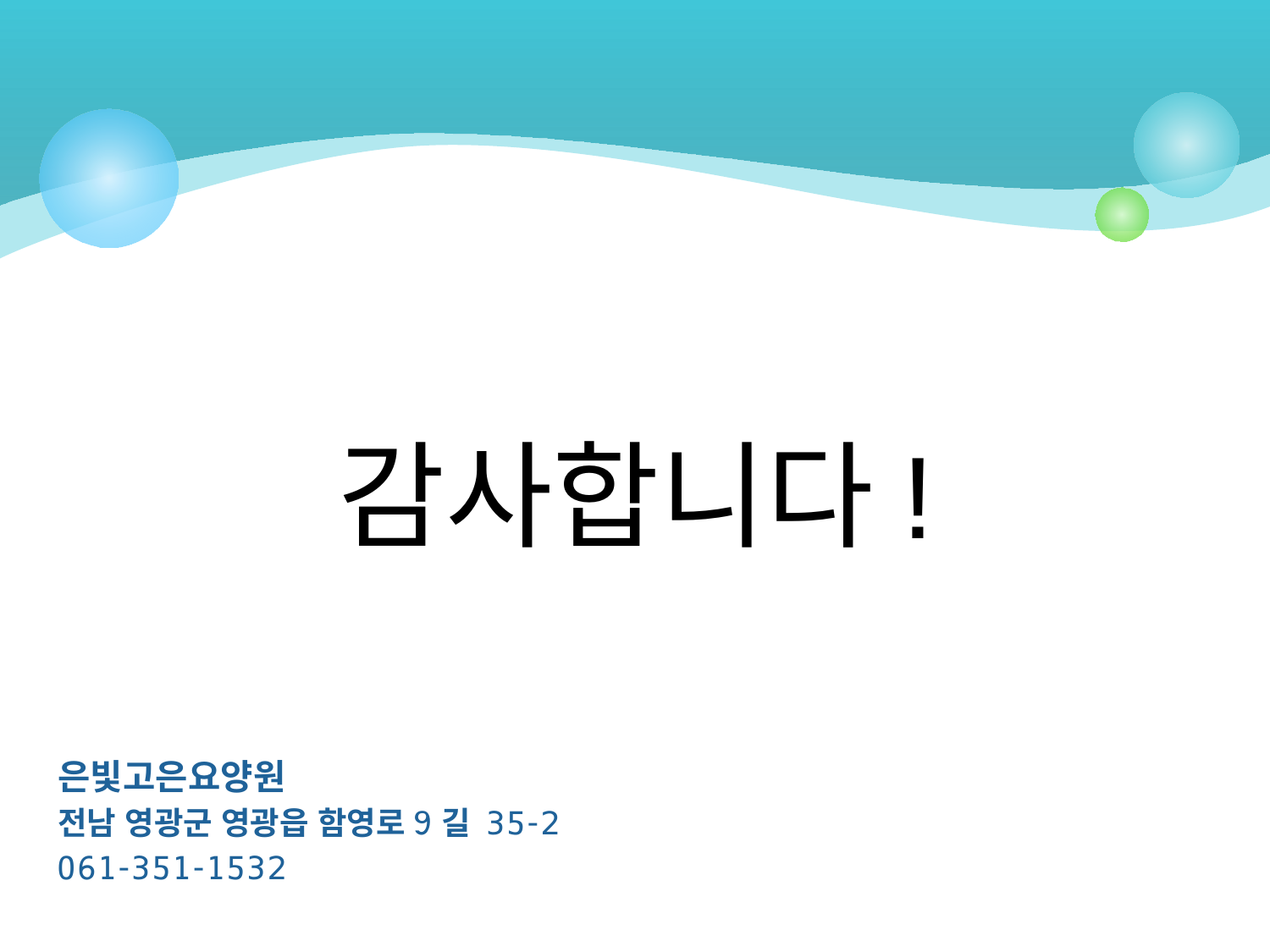

감사합니다!
은빛고은요양원
전남 영광군 영광읍 함영로9길 35-2
061-351-1532